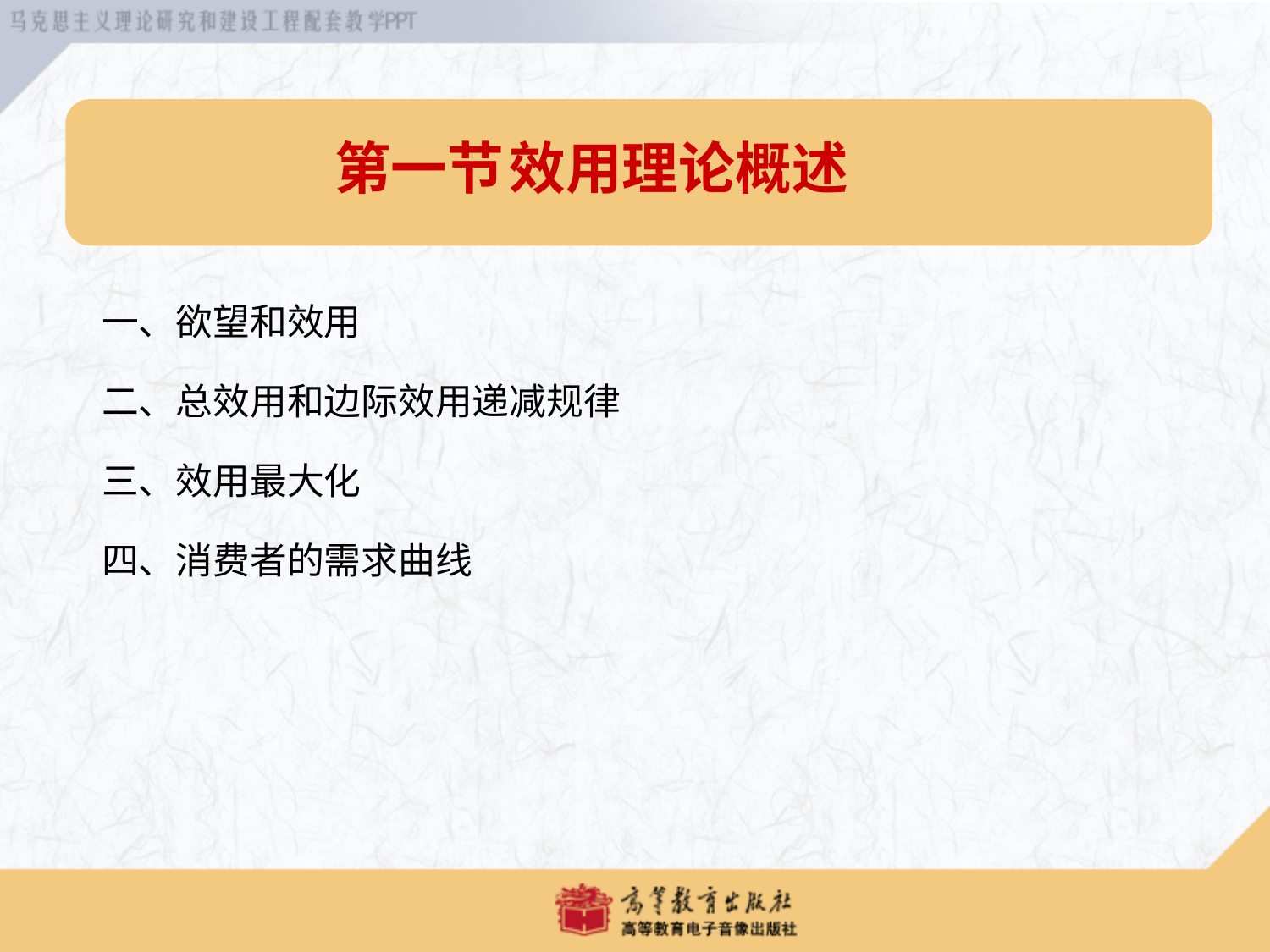

一、欲望和效用
二、总效用和边际效用递减规律
三、效用最大化
四、消费者的需求曲线
第一节	效用理论概述